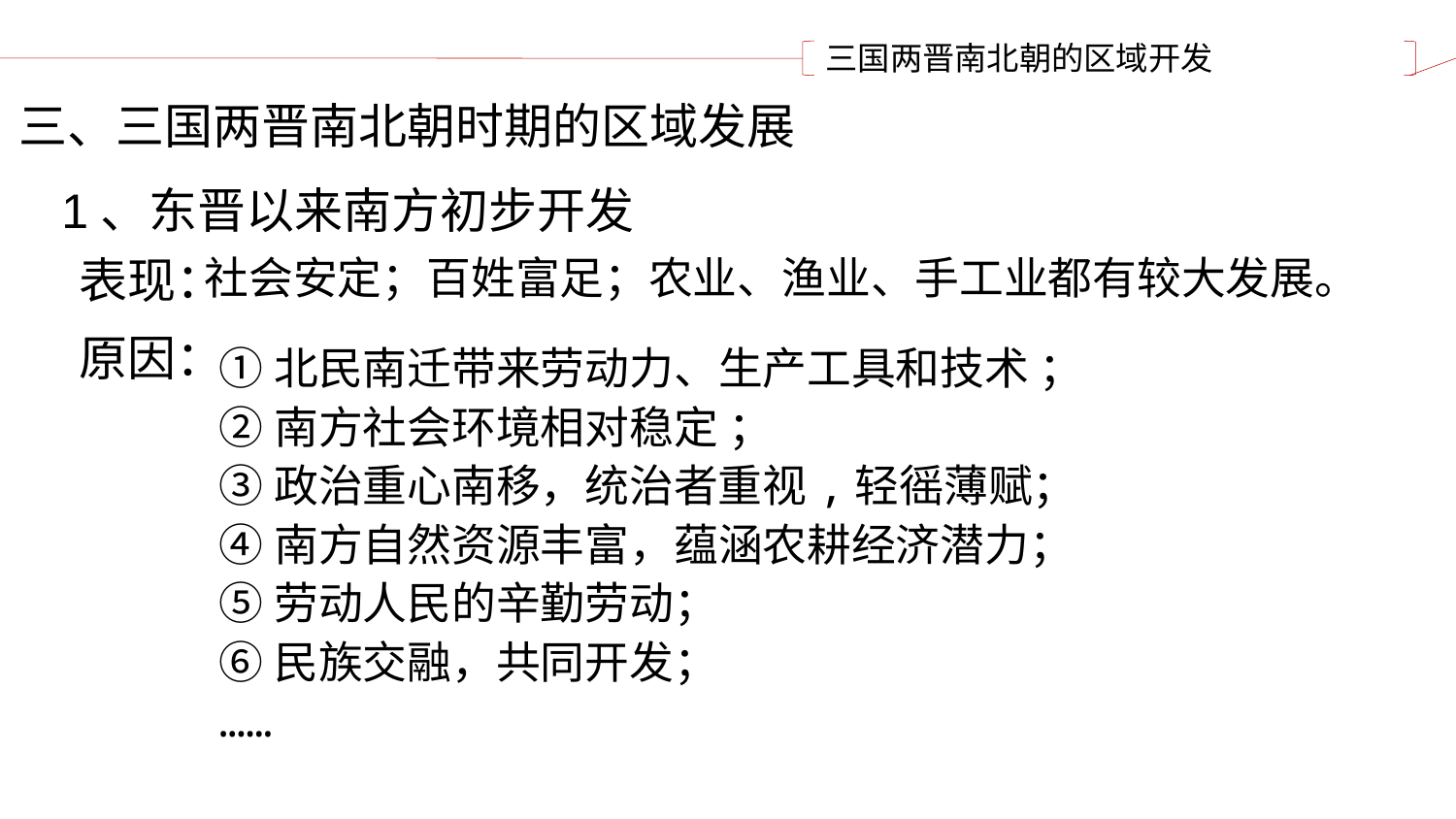

三国两晋南北朝的区域开发

三、三国两晋南北朝时期的区域发展
1、东晋以来南方初步开发
表现：
社会安定；百姓富足；农业、渔业、手工业都有较大发展。
原因：
①北民南迁带来劳动力、生产工具和技术 ；
②南方社会环境相对稳定 ；
③政治重心南移，统治者重视,轻徭薄赋；
④南方自然资源丰富，蕴涵农耕经济潜力；
⑤劳动人民的辛勤劳动；
⑥民族交融，共同开发；
……